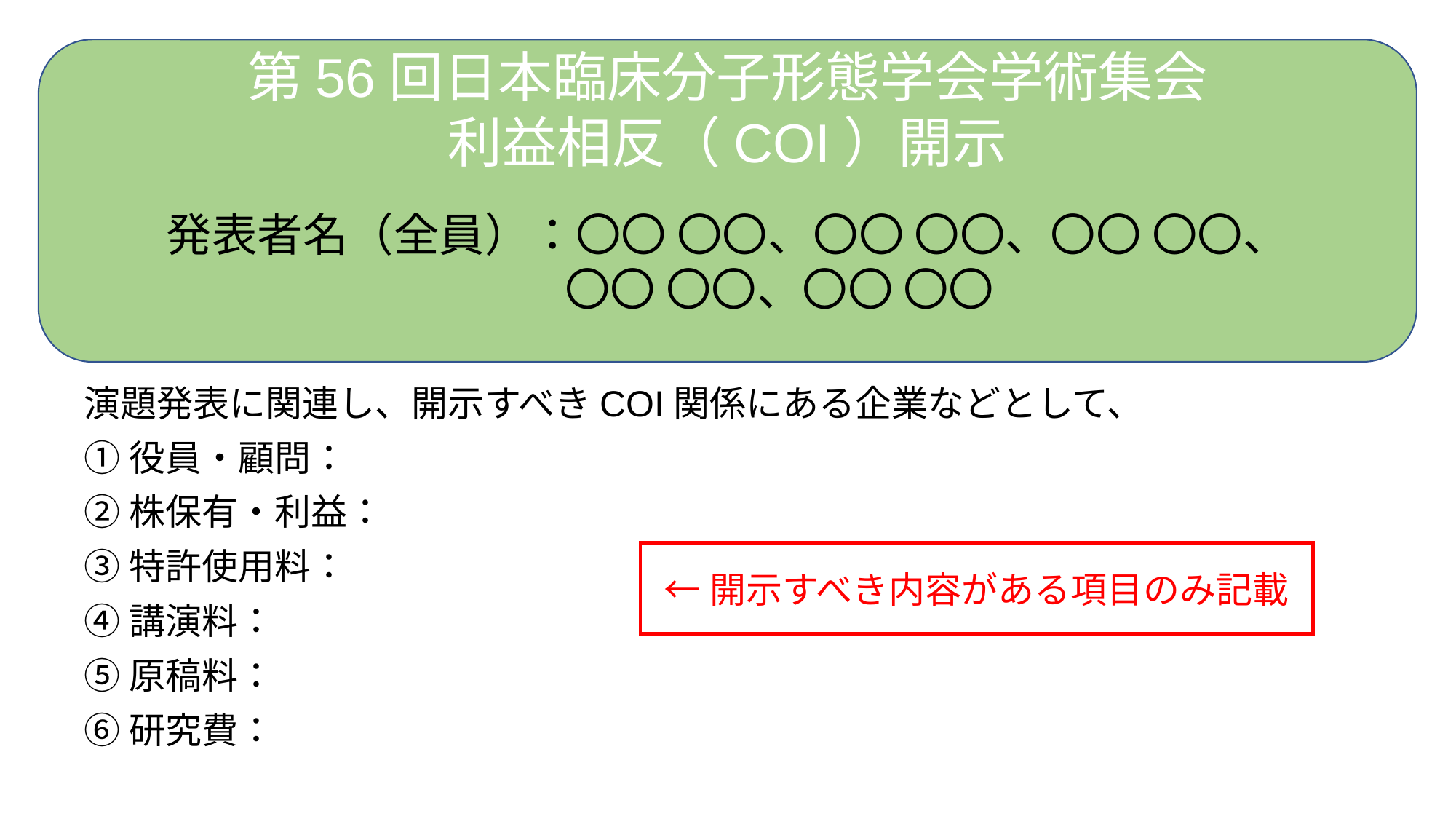

第56回日本臨床分子形態学会学術集会
利益相反（COI）開示
発表者名（全員）：〇〇 〇〇、〇〇 〇〇、〇〇 〇〇、
　　　　　　　　　　　〇〇 〇〇、〇〇 〇〇
演題発表に関連し、開示すべきCOI関係にある企業などとして、
①役員・顧問：
②株保有・利益：
③特許使用料：
④講演料：
⑤原稿料：
⑥研究費：
←開示すべき内容がある項目のみ記載